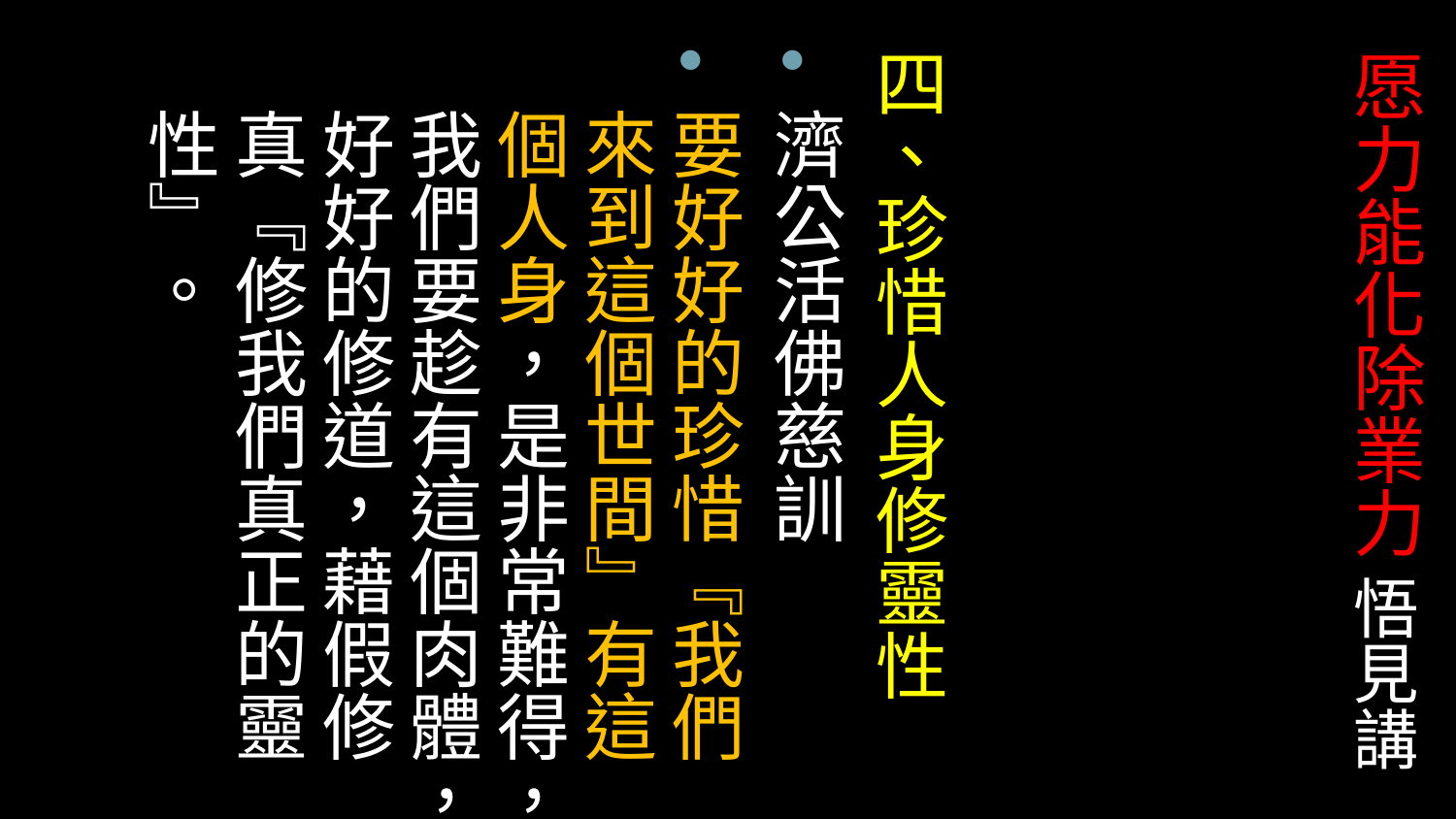

四、珍惜人身修靈性
濟公活佛慈訓
要好好的珍惜『我們來到這個世間』有這個人身，是非常難得，我們要趁有這個肉體，好好的修道，藉假修真『修我們真正的靈性』。

# 愿力能化除業力 悟見講